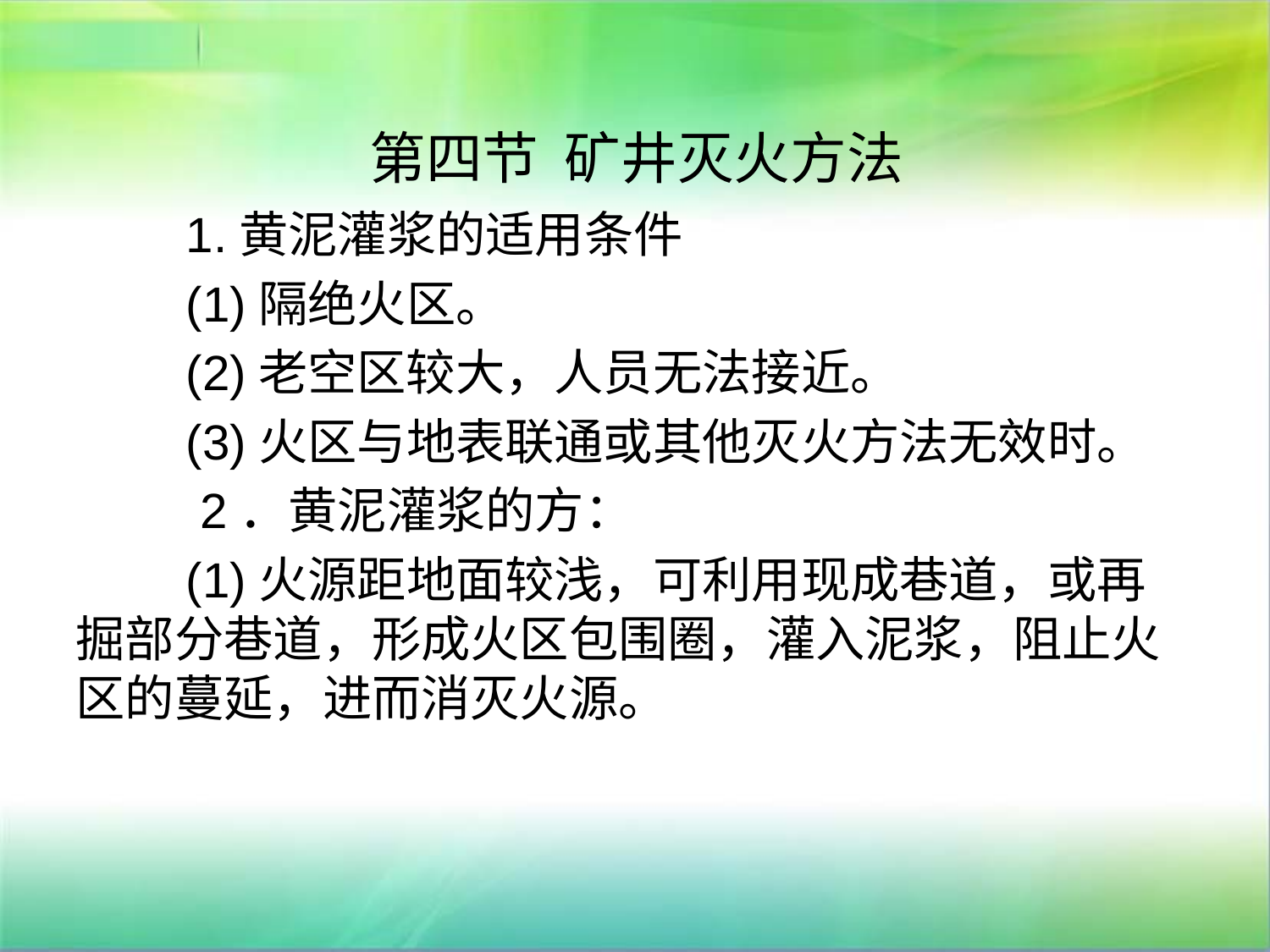

# 第四节  矿井灭火方法
        1.黄泥灌浆的适用条件
        (1)隔绝火区。
        (2)老空区较大，人员无法接近。
        (3)火区与地表联通或其他灭火方法无效时。
         2．黄泥灌浆的方：
        (1)火源距地面较浅，可利用现成巷道，或再掘部分巷道，形成火区包围圈，灌入泥浆，阻止火区的蔓延，进而消灭火源。